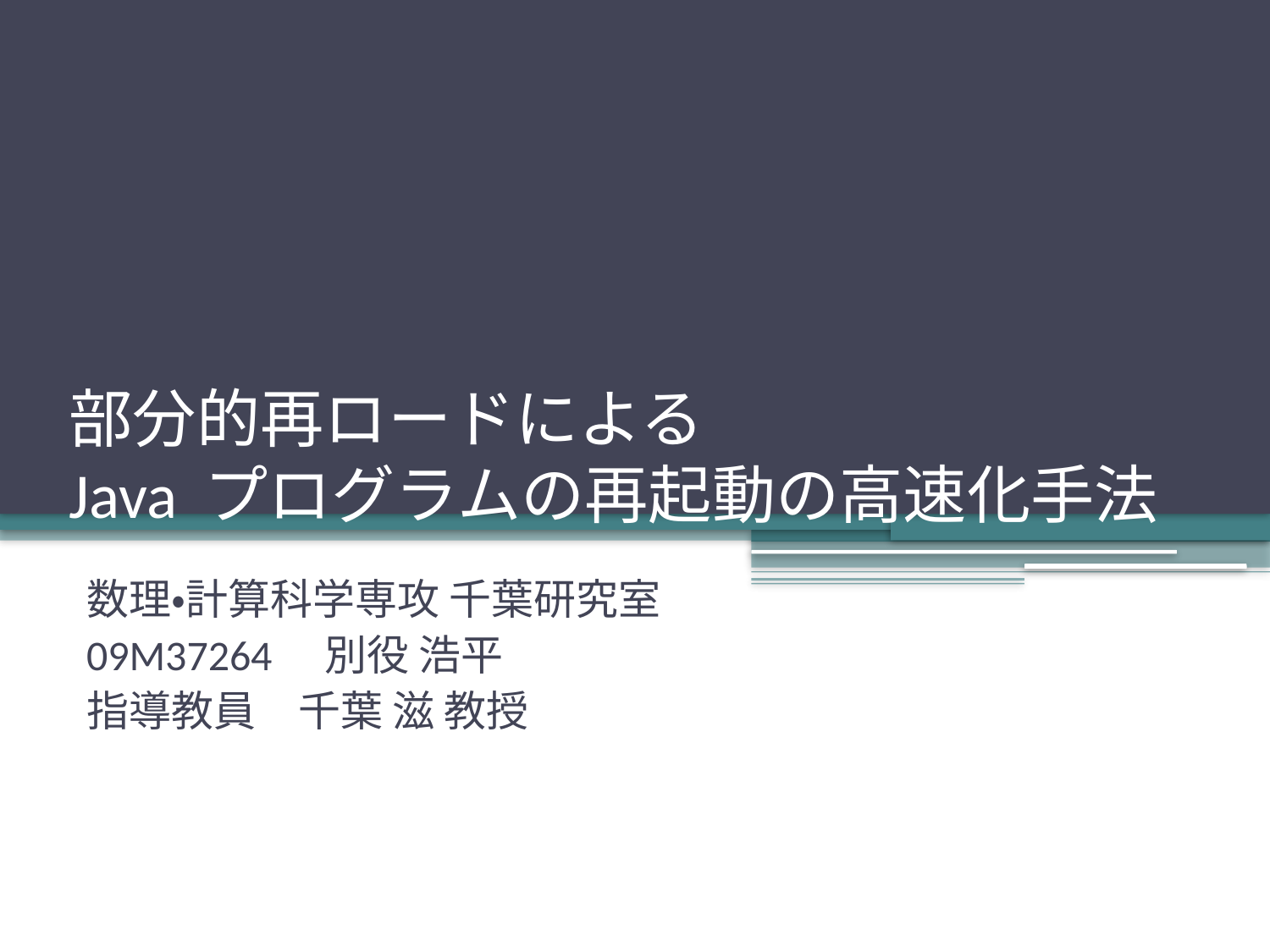

# 部分的再ロードによる Java プログラムの再起動の高速化手法
数理・計算科学専攻 千葉研究室
09M37264　別役 浩平
指導教員　千葉 滋 教授